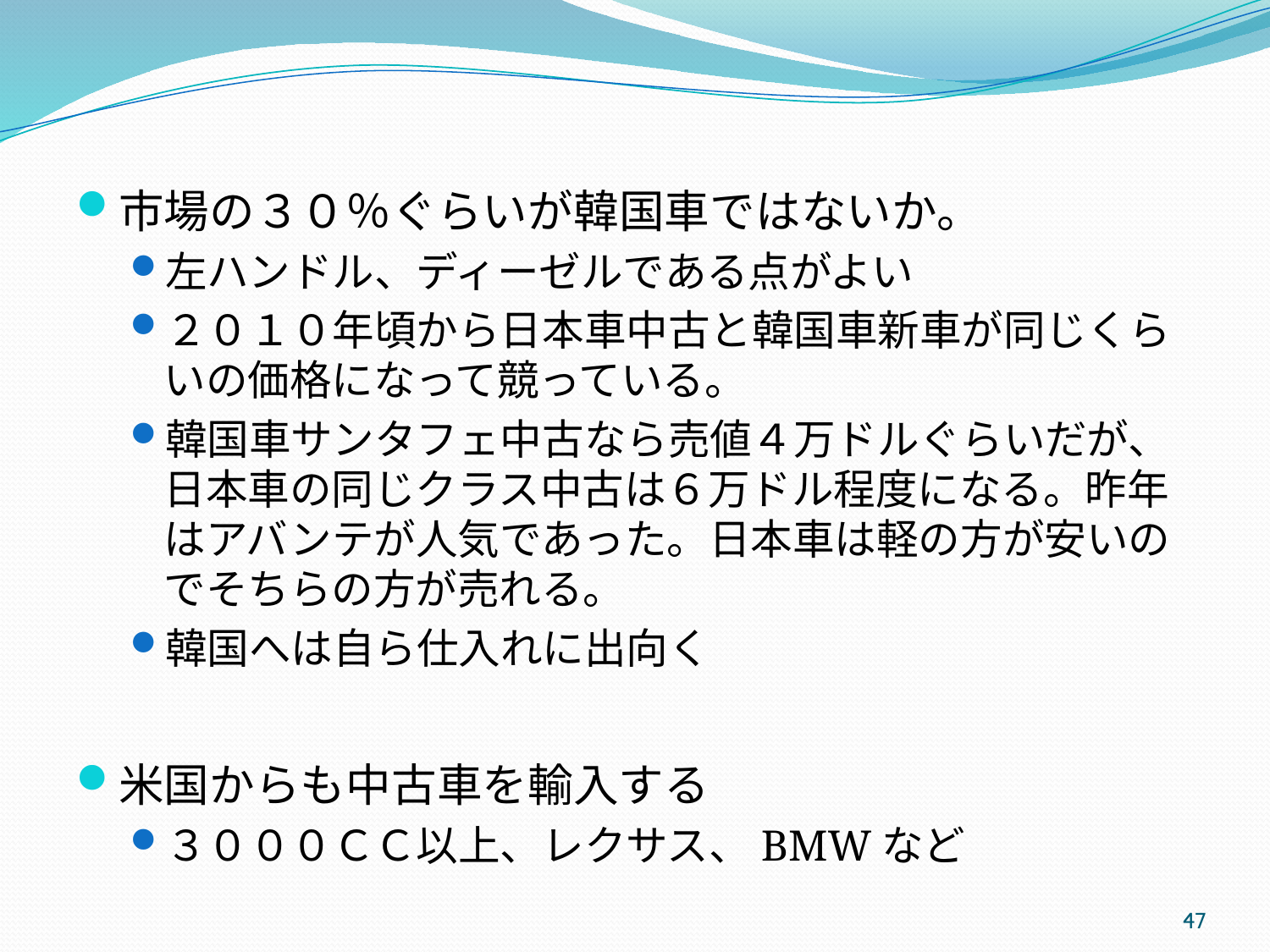

市場の３０％ぐらいが韓国車ではないか。
左ハンドル、ディーゼルである点がよい
２０１０年頃から日本車中古と韓国車新車が同じくらいの価格になって競っている。
韓国車サンタフェ中古なら売値４万ドルぐらいだが、日本車の同じクラス中古は６万ドル程度になる。昨年はアバンテが人気であった。日本車は軽の方が安いのでそちらの方が売れる。
韓国へは自ら仕入れに出向く

米国からも中古車を輸入する
３０００ＣＣ以上、レクサス、BMWなど
47